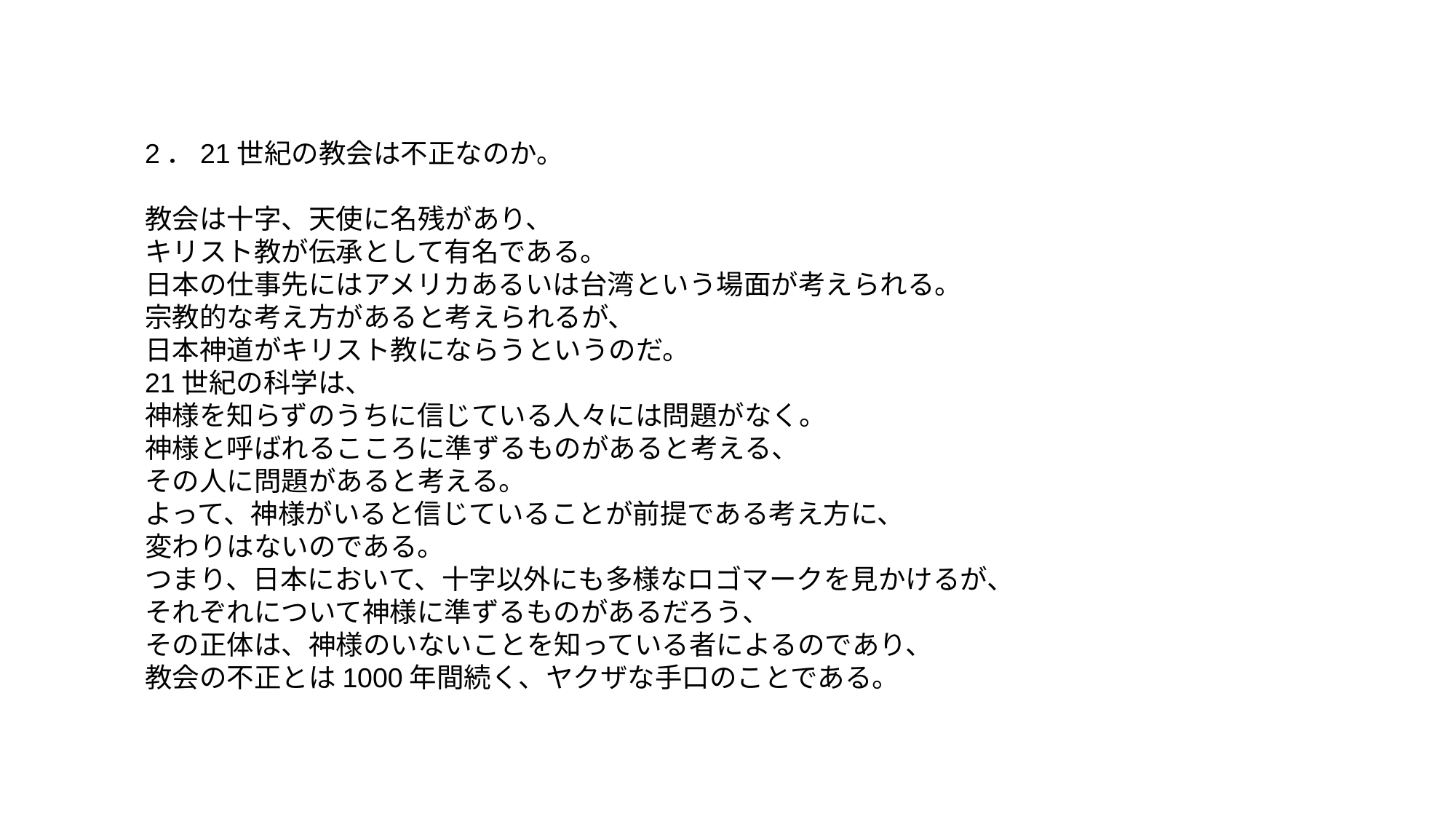

2．21世紀の教会は不正なのか。

教会は十字、天使に名残があり、
キリスト教が伝承として有名である。
日本の仕事先にはアメリカあるいは台湾という場面が考えられる。
宗教的な考え方があると考えられるが、
日本神道がキリスト教にならうというのだ。
21世紀の科学は、
神様を知らずのうちに信じている人々には問題がなく。
神様と呼ばれるこころに準ずるものがあると考える、
その人に問題があると考える。
よって、神様がいると信じていることが前提である考え方に、
変わりはないのである。
つまり、日本において、十字以外にも多様なロゴマークを見かけるが、
それぞれについて神様に準ずるものがあるだろう、
その正体は、神様のいないことを知っている者によるのであり、
教会の不正とは1000年間続く、ヤクザな手口のことである。